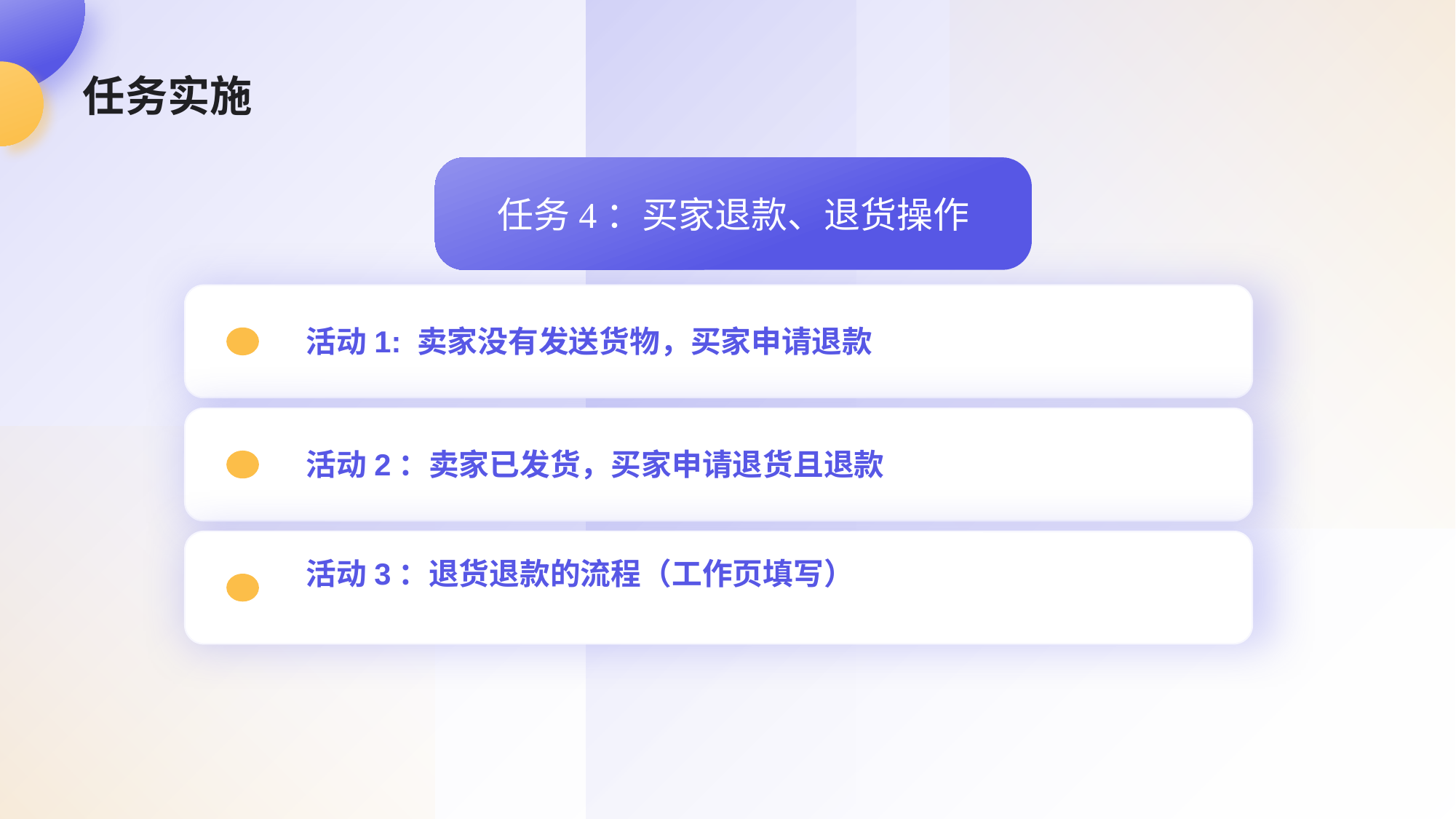

# 任务实施
任务4：买家退款、退货操作

活动1: 卖家没有发送货物，买家申请退款

活动2：卖家已发货，买家申请退货且退款

活动3：退货退款的流程（工作页填写）

8